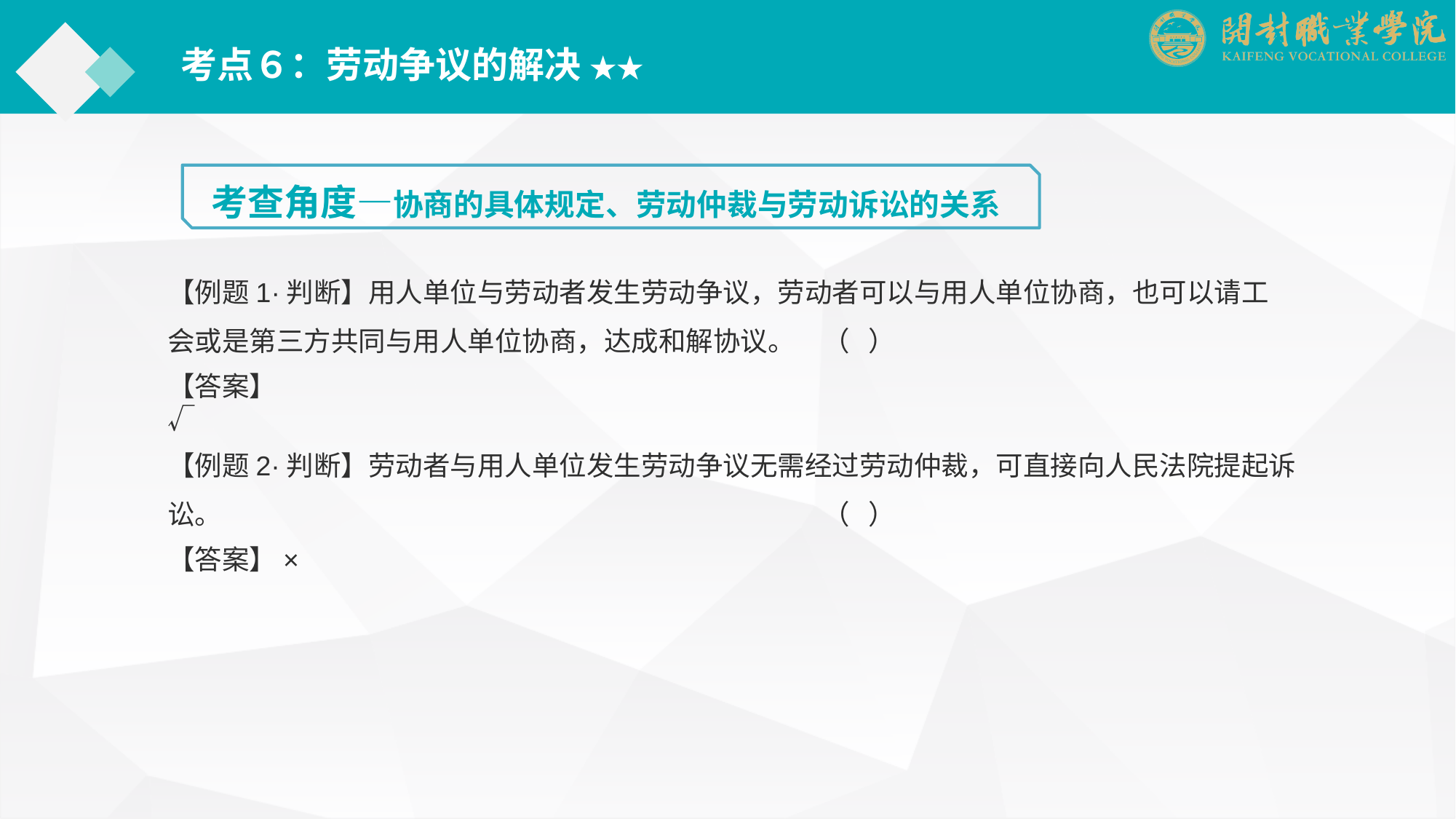

考点６：劳动争议的解决 ★★

考查角度—协商的具体规定、劳动仲裁与劳动诉讼的关系
【例题1·判断】用人单位与劳动者发生劳动争议，劳动者可以与用人单位协商，也可以请工会或是第三方共同与用人单位协商，达成和解协议。	（   ）
【答案】√
【例题2·判断】劳动者与用人单位发生劳动争议无需经过劳动仲裁，可直接向人民法院提起诉讼。						（   ）
【答案】×